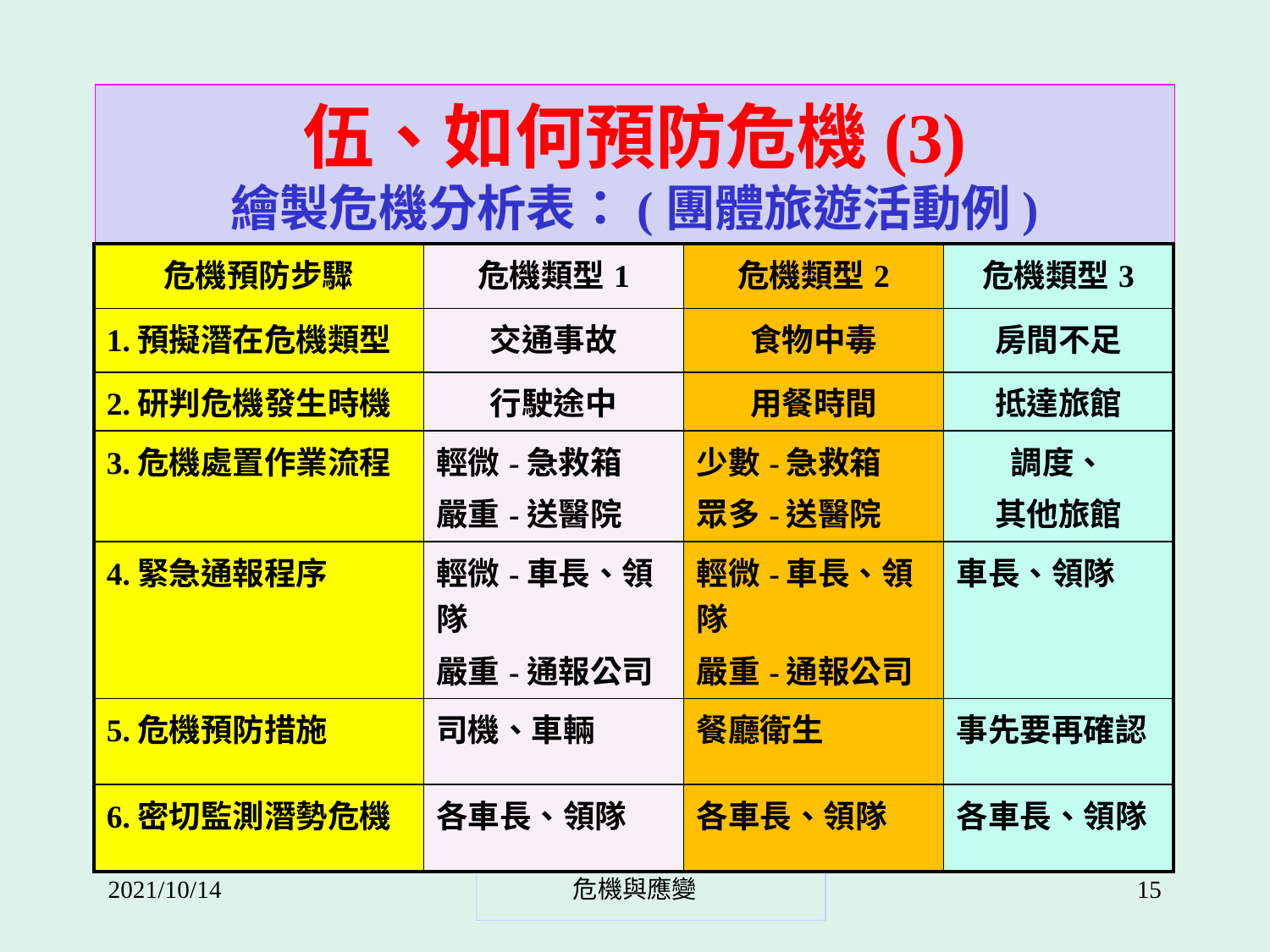

# 伍、如何預防危機(3) 繪製危機分析表：(團體旅遊活動例)
| 危機預防步驟 | 危機類型1 | 危機類型2 | 危機類型3 |
| --- | --- | --- | --- |
| 1.預擬潛在危機類型 | 交通事故 | 食物中毒 | 房間不足 |
| 2.研判危機發生時機 | 行駛途中 | 用餐時間 | 抵達旅館 |
| 3.危機處置作業流程 | 輕微-急救箱 嚴重-送醫院 | 少數-急救箱 眾多-送醫院 | 調度、 其他旅館 |
| 4.緊急通報程序 | 輕微-車長、領隊 嚴重-通報公司 | 輕微-車長、領隊 嚴重-通報公司 | 車長、領隊 |
| 5.危機預防措施 | 司機、車輛 | 餐廳衛生 | 事先要再確認 |
| 6.密切監測潛勢危機 | 各車長、領隊 | 各車長、領隊 | 各車長、領隊 |
2021/10/14
危機與應變
15